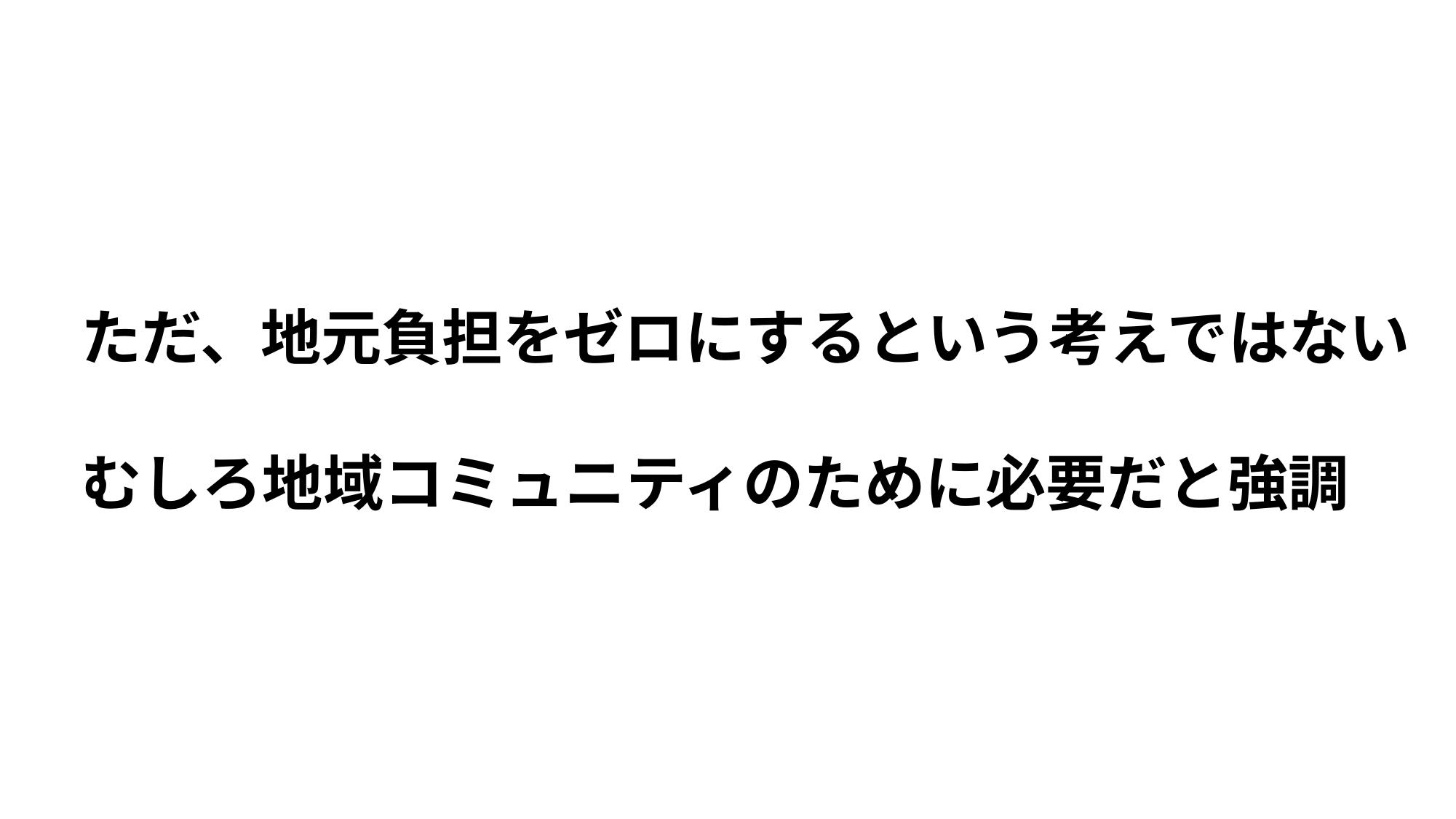

ただ、地元負担をゼロにするという考えではない

むしろ地域コミュニティのために必要だと強調